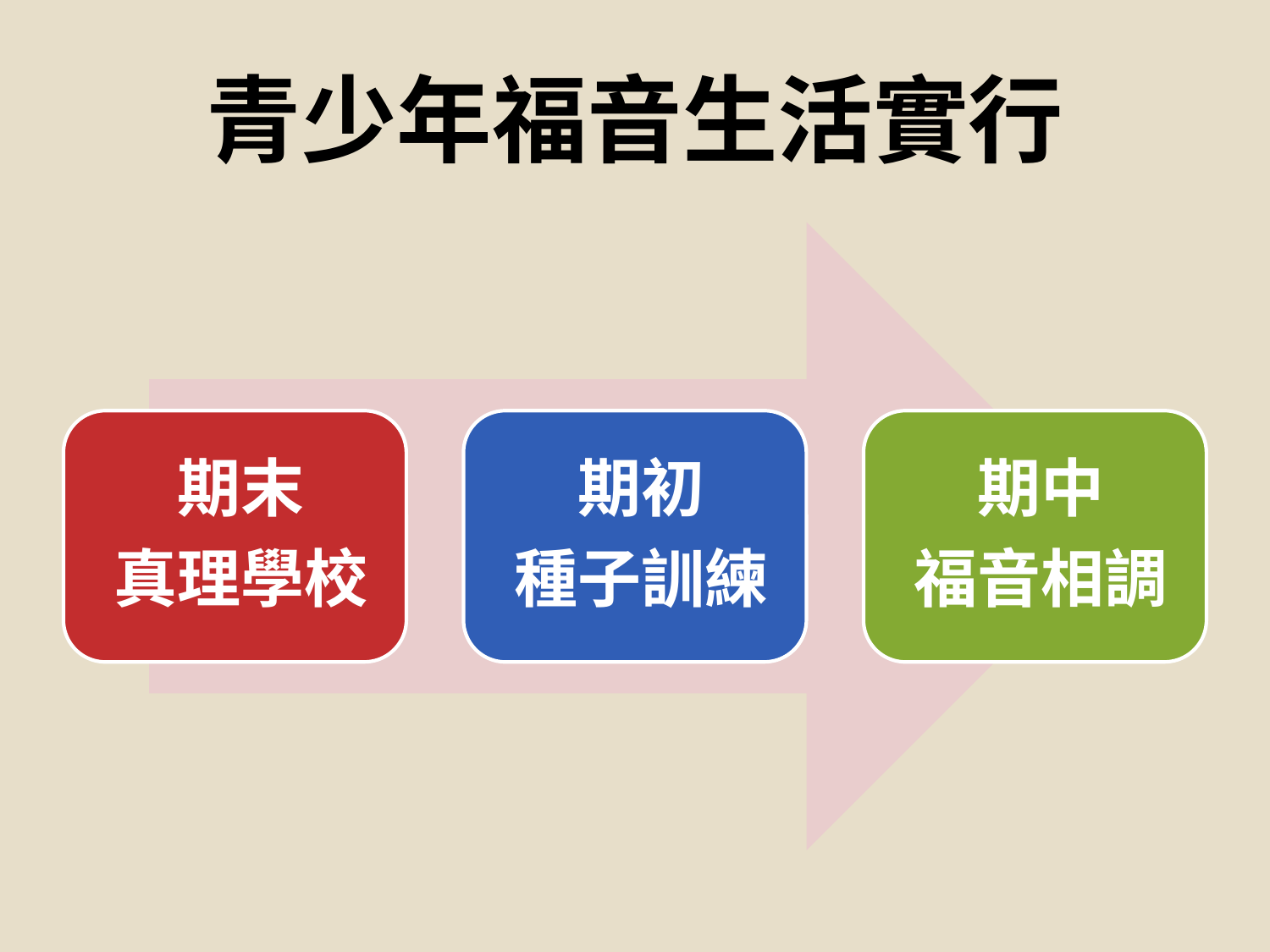

# 青少年福音生活實行
期末
真理學校
期初
種子訓練
期中
福音相調